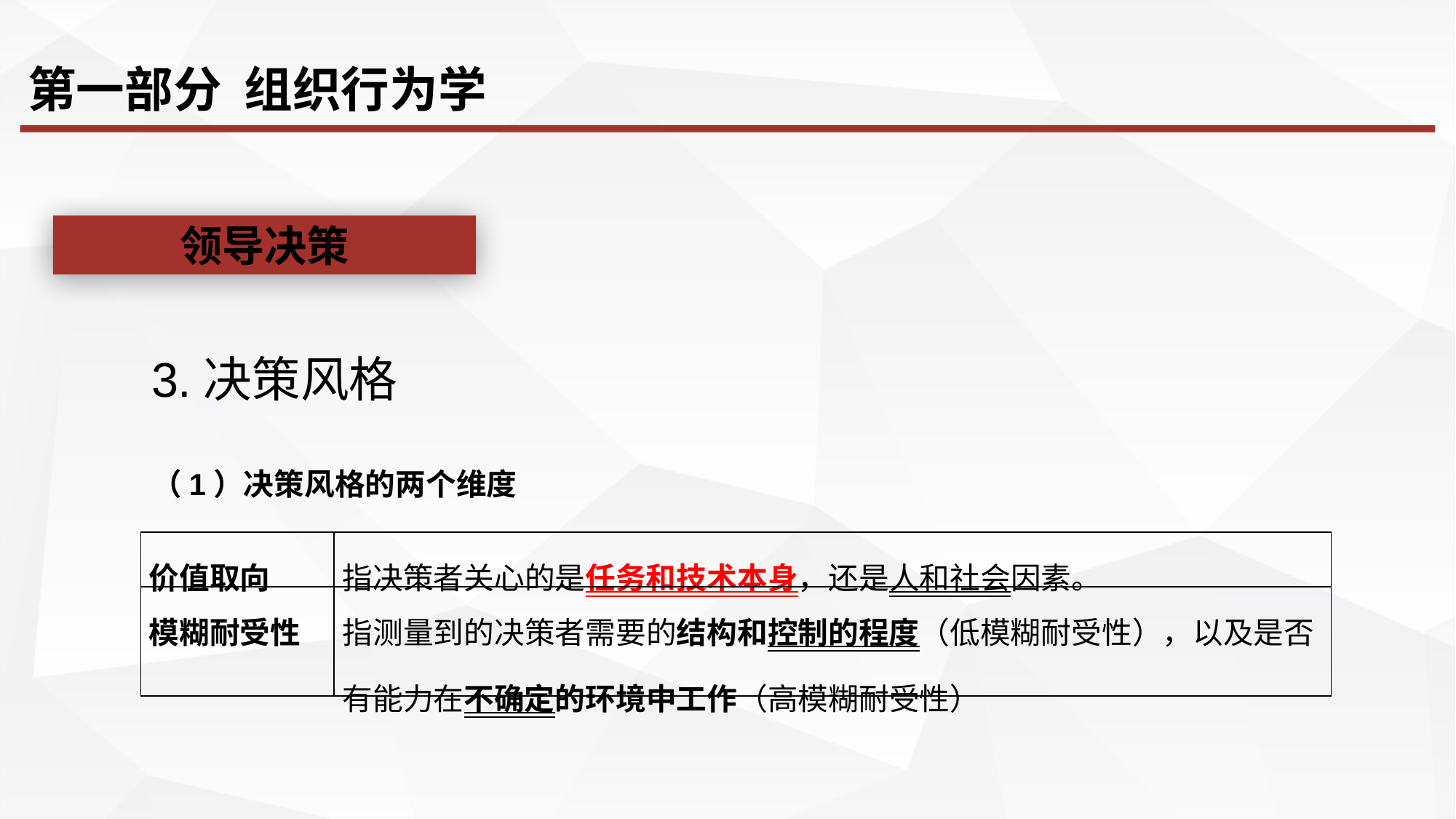

第一部分  组织行为学

领导决策
3.决策风格

（1）决策风格的两个维度

| 价值取向 | 指决策者关心的是任务和技术本身，还是人和社会因素。 |
| --- | --- |
| 模糊耐受性 | 指测量到的决策者需要的结构和控制的程度（低模糊耐受性），以及是否有能力在不确定的环境中工作（高模糊耐受性） |